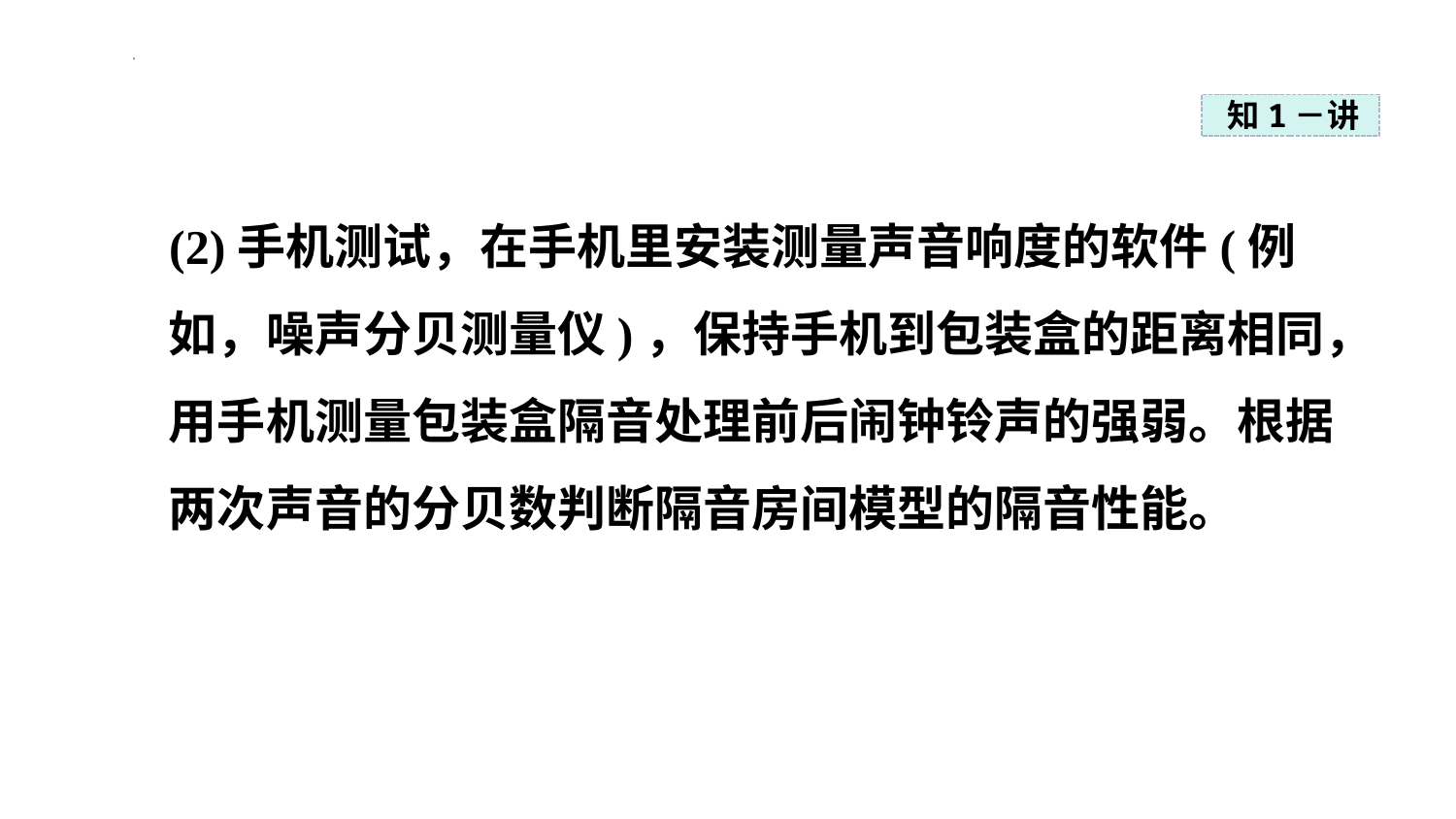

知1－讲

(2)手机测试，在手机里安装测量声音响度的软件(例如，噪声分贝测量仪)，保持手机到包装盒的距离相同，用手机测量包装盒隔音处理前后闹钟铃声的强弱。根据两次声音的分贝数判断隔音房间模型的隔音性能。